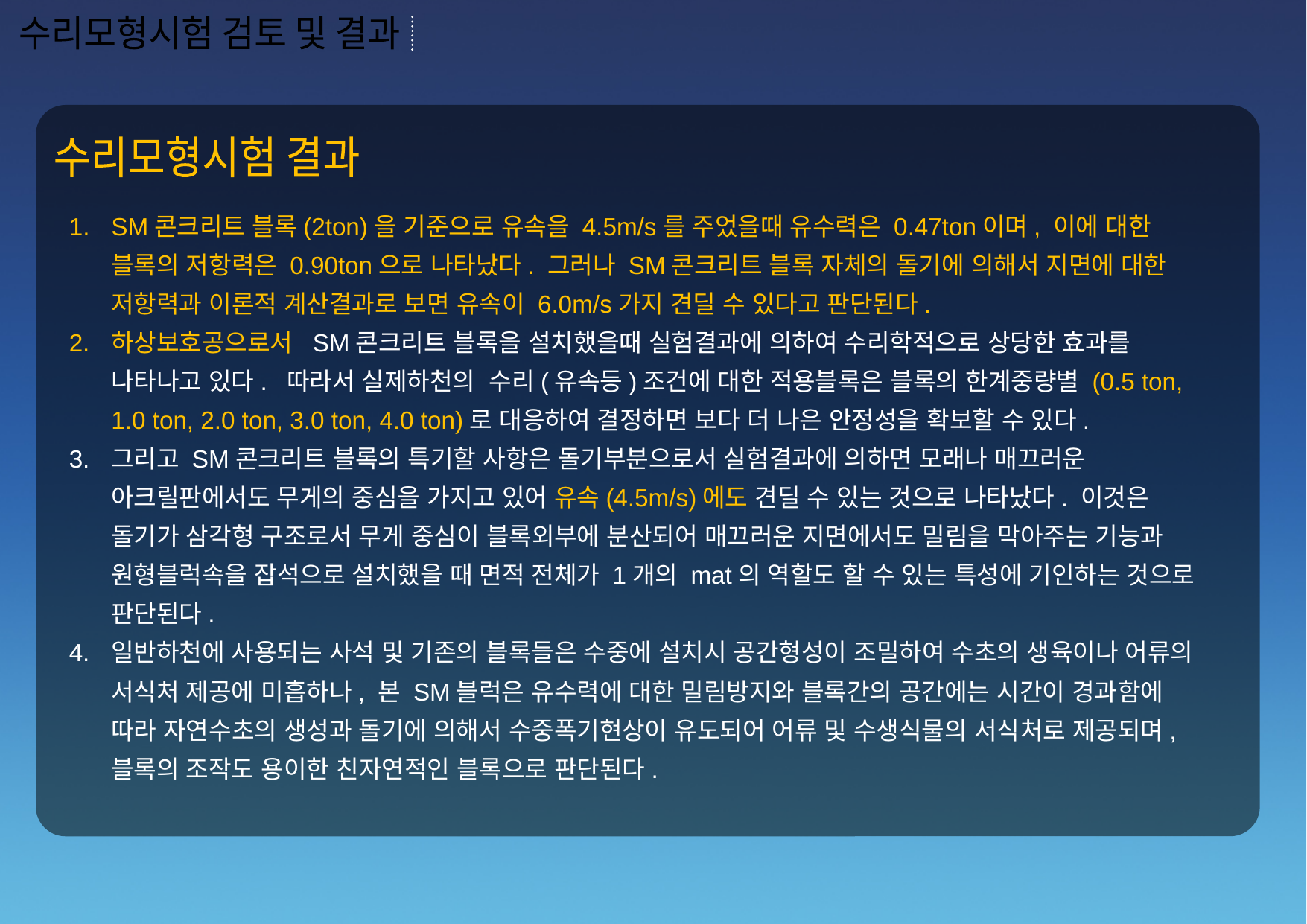

수리모형시험 검토 및 결과

수리모형시험 결과
SM콘크리트 블록(2ton)을 기준으로 유속을 4.5m/s를 주었을때 유수력은 0.47ton이며, 이에 대한 블록의 저항력은 0.90ton으로 나타났다. 그러나 SM콘크리트 블록 자체의 돌기에 의해서 지면에 대한 저항력과 이론적 계산결과로 보면 유속이 6.0m/s가지 견딜 수 있다고 판단된다.
하상보호공으로서  SM콘크리트 블록을 설치했을때 실험결과에 의하여 수리학적으로 상당한 효과를 나타나고 있다.  따라서 실제하천의  수리(유속등)조건에 대한 적용블록은 블록의 한계중량별 (0.5 ton, 1.0 ton, 2.0 ton, 3.0 ton, 4.0 ton)로 대응하여 결정하면 보다 더 나은 안정성을 확보할 수 있다.
그리고 SM콘크리트 블록의 특기할 사항은 돌기부분으로서 실험결과에 의하면 모래나 매끄러운 아크릴판에서도 무게의 중심을 가지고 있어 유속(4.5m/s)에도 견딜 수 있는 것으로 나타났다. 이것은 돌기가 삼각형 구조로서 무게 중심이 블록외부에 분산되어 매끄러운 지면에서도 밀림을 막아주는 기능과 원형블럭속을 잡석으로 설치했을 때 면적 전체가 1개의 mat의 역할도 할 수 있는 특성에 기인하는 것으로 판단된다.
일반하천에 사용되는 사석 및 기존의 블록들은 수중에 설치시 공간형성이 조밀하여 수초의 생육이나 어류의 서식처 제공에 미흡하나, 본 SM블럭은 유수력에 대한 밀림방지와 블록간의 공간에는 시간이 경과함에 따라 자연수초의 생성과 돌기에 의해서 수중폭기현상이 유도되어 어류 및 수생식물의 서식처로 제공되며, 블록의 조작도 용이한 친자연적인 블록으로 판단된다.